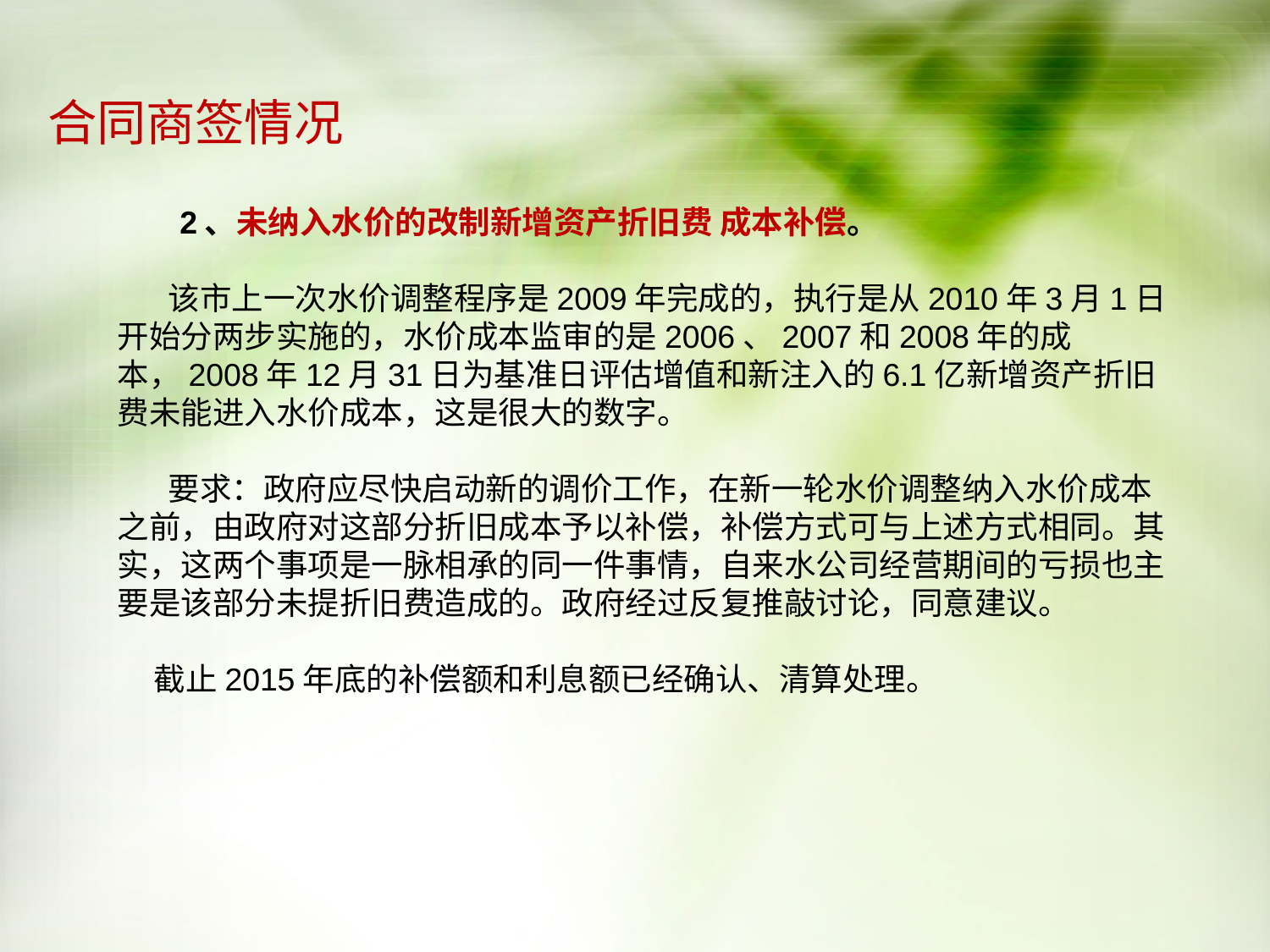

合同商签情况

       2、未纳入水价的改制新增资产折旧费 成本补偿。

      该市上一次水价调整程序是2009年完成的，执行是从2010年3月1日开始分两步实施的，水价成本监审的是2006、2007和2008年的成本，2008年12月31日为基准日评估增值和新注入的6.1亿新增资产折旧费未能进入水价成本，这是很大的数字。

      要求：政府应尽快启动新的调价工作，在新一轮水价调整纳入水价成本之前，由政府对这部分折旧成本予以补偿，补偿方式可与上述方式相同。其实，这两个事项是一脉相承的同一件事情，自来水公司经营期间的亏损也主要是该部分未提折旧费造成的。政府经过反复推敲讨论，同意建议。

    截止2015年底的补偿额和利息额已经确认、清算处理。